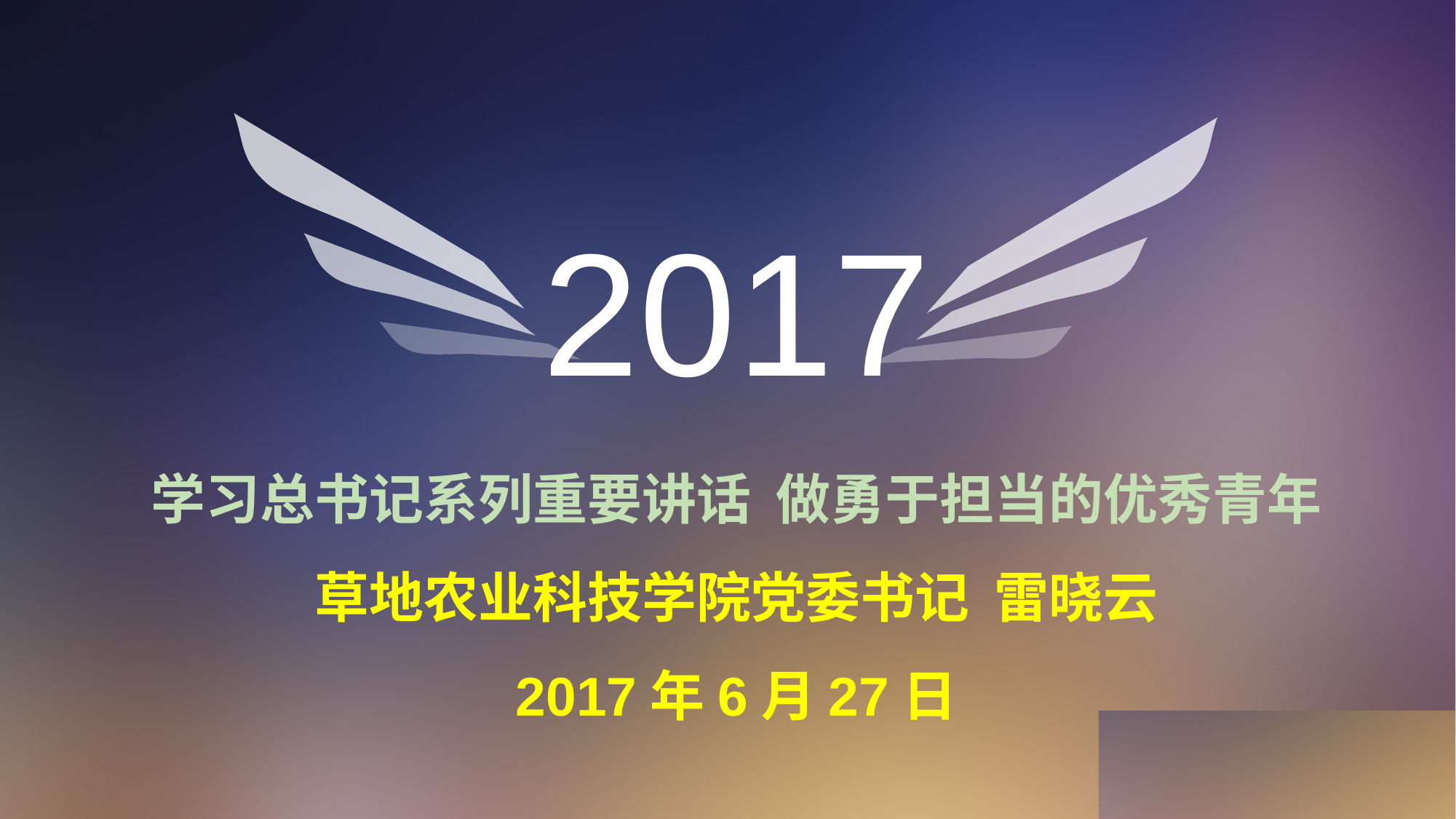

2017
学习总书记系列重要讲话  做勇于担当的优秀青年
草地农业科技学院党委书记  雷晓云
2017年6月27日